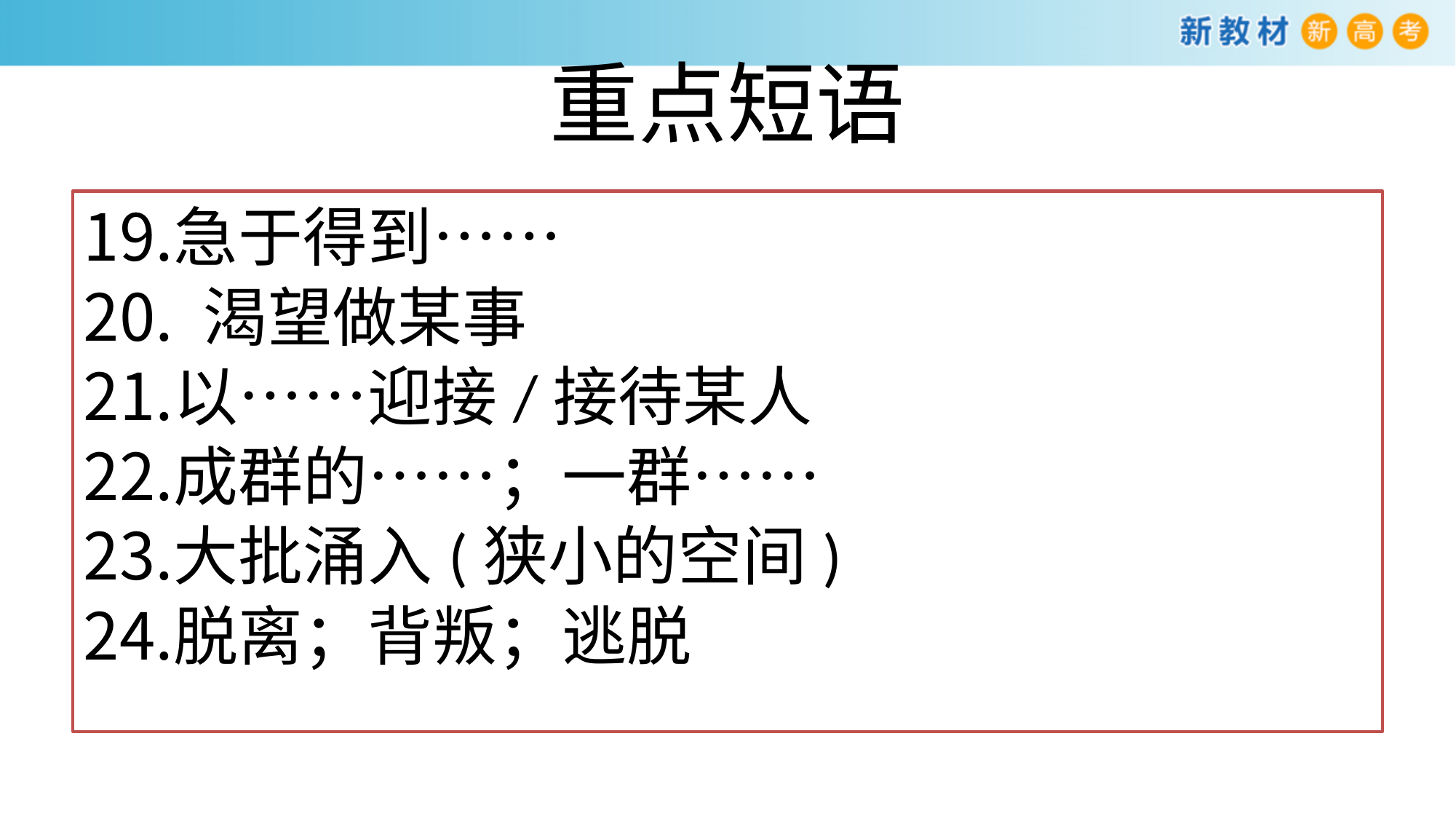

# 重点短语
急于得到……
 渴望做某事
以……迎接/接待某人
成群的……；一群……
大批涌入(狭小的空间)
脱离；背叛；逃脱